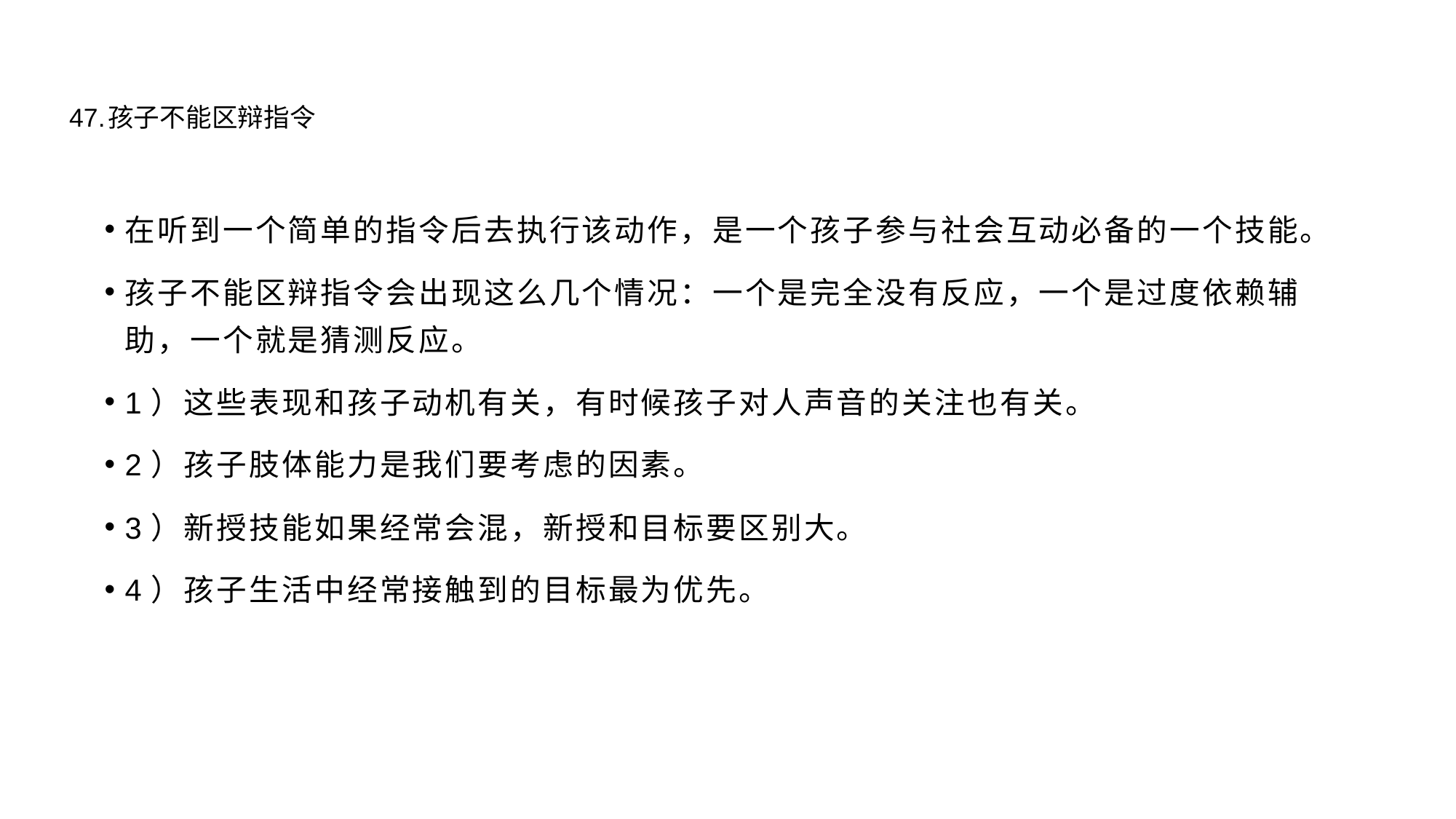

# 47.孩子不能区辩指令
在听到一个简单的指令后去执行该动作，是一个孩子参与社会互动必备的一个技能。
孩子不能区辩指令会出现这么几个情况：一个是完全没有反应，一个是过度依赖辅助，一个就是猜测反应。
1）这些表现和孩子动机有关，有时候孩子对人声音的关注也有关。
2）孩子肢体能力是我们要考虑的因素。
3）新授技能如果经常会混，新授和目标要区别大。
4）孩子生活中经常接触到的目标最为优先。